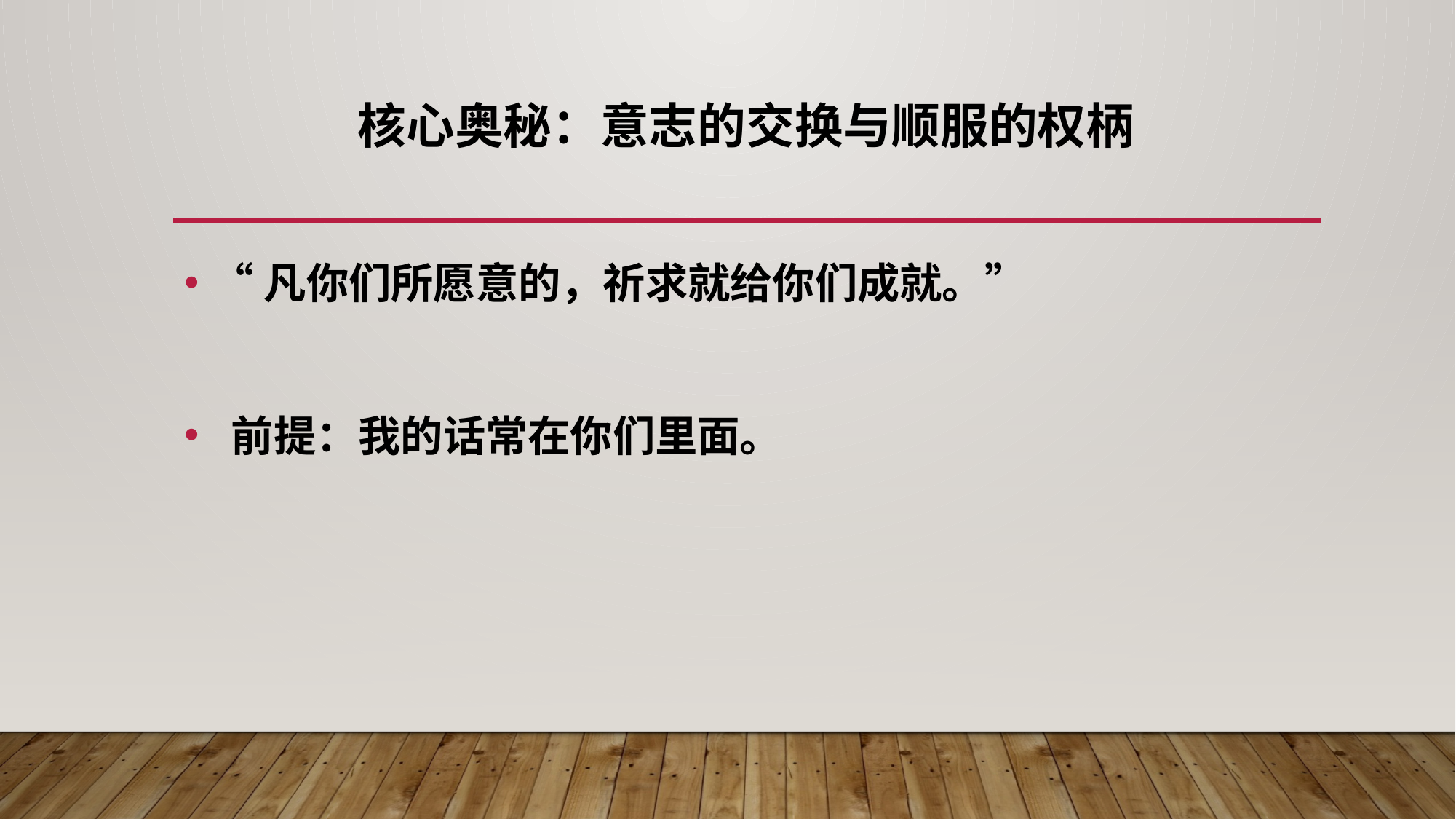

# 核心奥秘：意志的交换与顺服的权柄
“凡你们所愿意的，祈求就给你们成就。”

 前提：我的话常在你们里面。